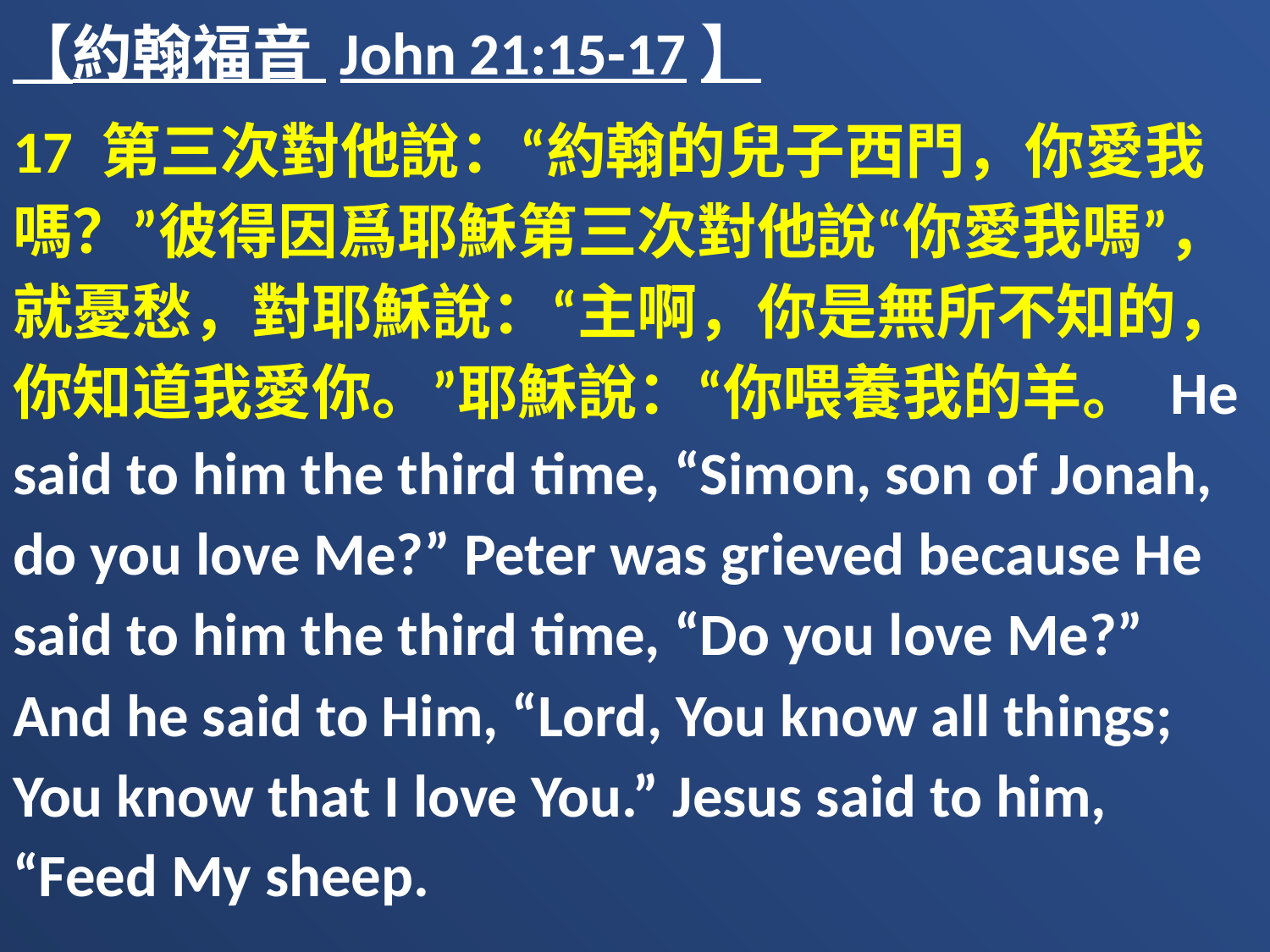

【約翰福音 John 21:15-17】
17 第三次對他說：“約翰的兒子西門，你愛我嗎？”彼得因爲耶穌第三次對他說“你愛我嗎”，就憂愁，對耶穌說：“主啊，你是無所不知的，你知道我愛你。”耶穌說：“你喂養我的羊。 He said to him the third time, “Simon, son of Jonah, do you love Me?” Peter was grieved because He said to him the third time, “Do you love Me?” And he said to Him, “Lord, You know all things; You know that I love You.” Jesus said to him, “Feed My sheep.